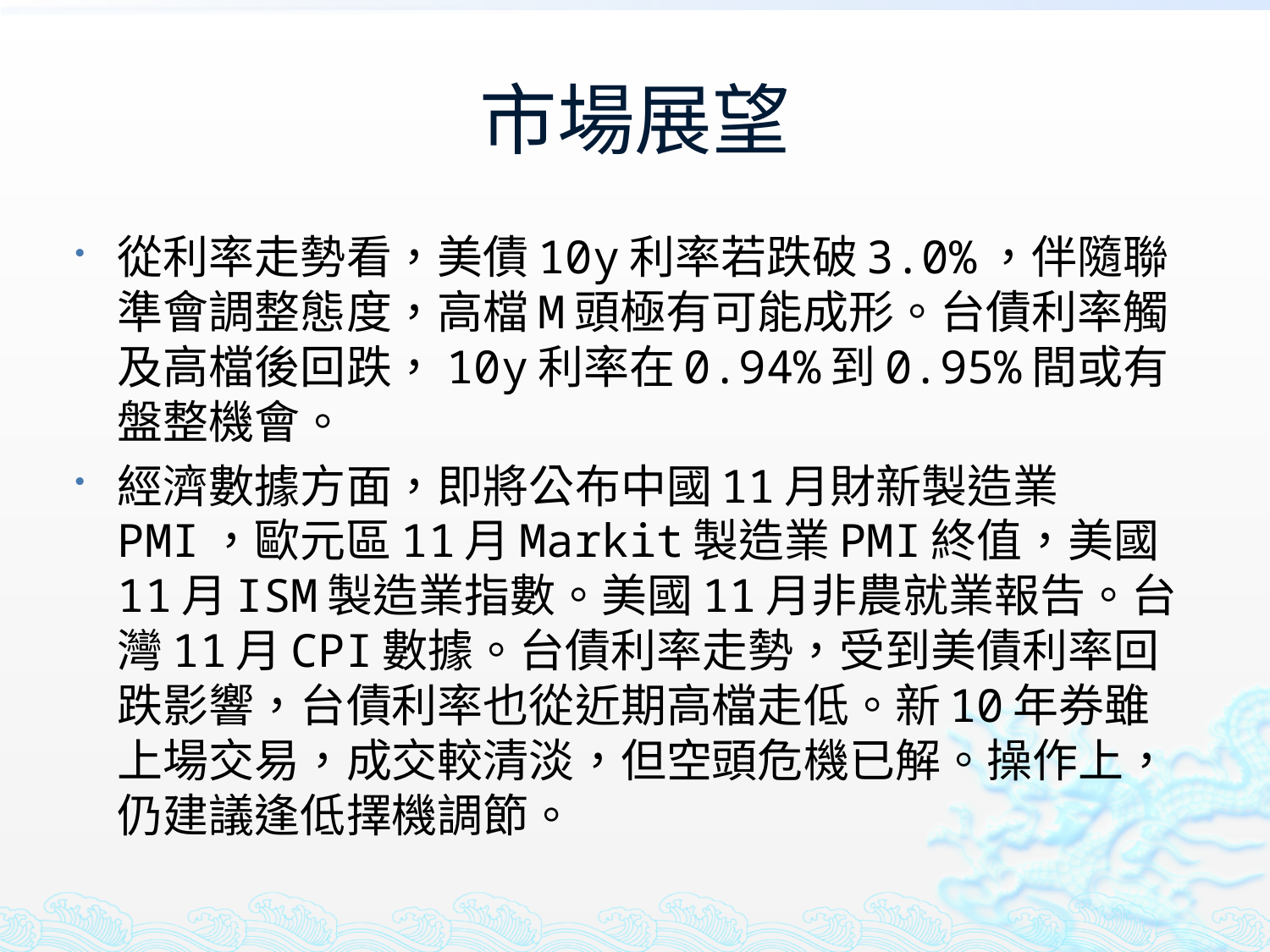

# 市場展望
從利率走勢看，美債10y利率若跌破3.0%，伴隨聯準會調整態度，高檔M頭極有可能成形。台債利率觸及高檔後回跌，10y利率在0.94%到0.95%間或有盤整機會。
經濟數據方面，即將公布中國11月財新製造業PMI，歐元區11月Markit製造業PMI終值，美國11月ISM製造業指數。美國11月非農就業報告。台灣11月CPI數據。台債利率走勢，受到美債利率回跌影響，台債利率也從近期高檔走低。新10年券雖上場交易，成交較清淡，但空頭危機已解。操作上，仍建議逢低擇機調節。